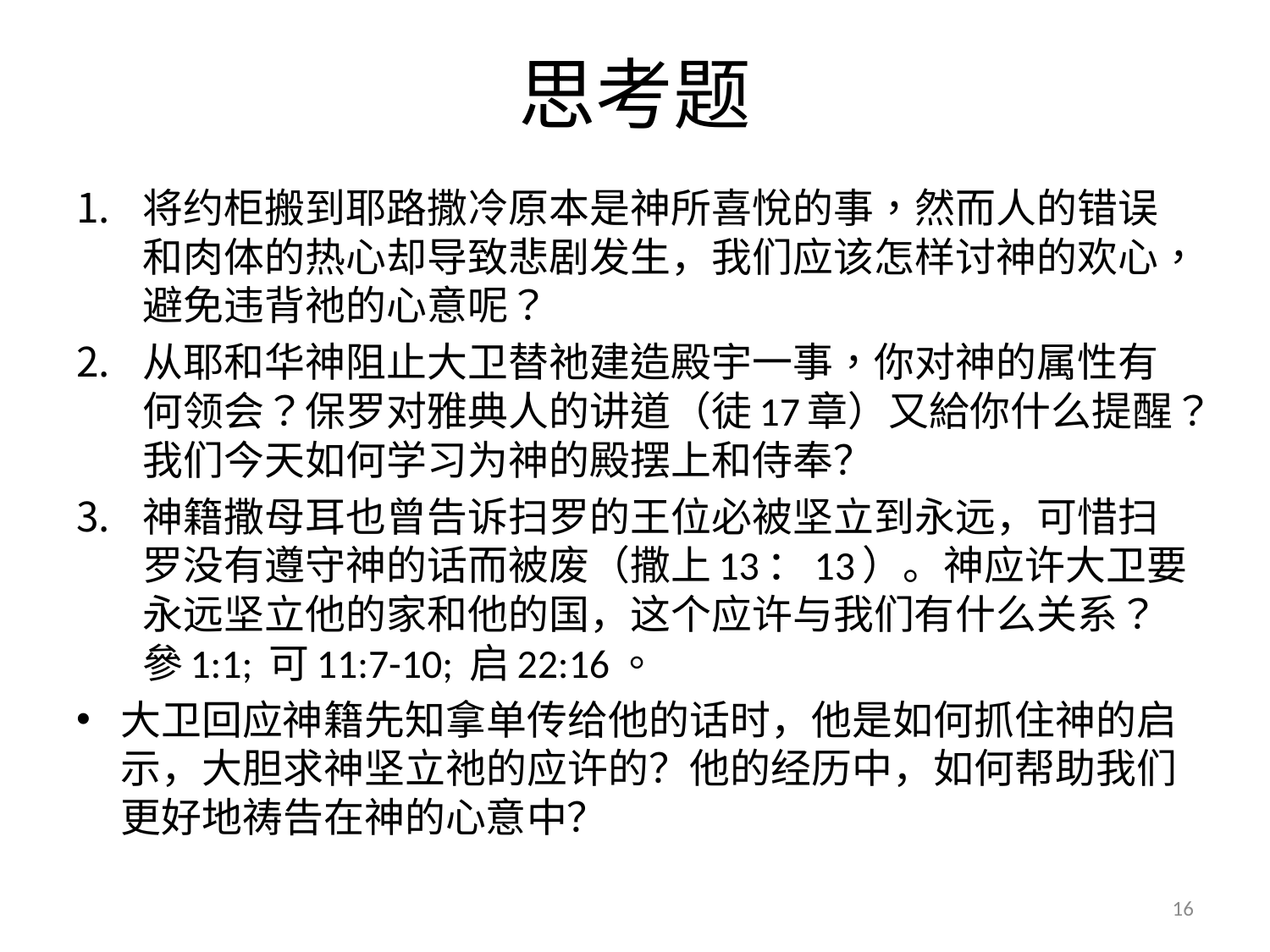

# 思考题
将约柜搬到耶路撒冷原本是神所喜悅的事，然而人的错误和肉体的热心却导致悲剧发生，我们应该怎样讨神的欢心，避免违背祂的心意呢？
从耶和华神阻止大卫替祂建造殿宇一事，你对神的属性有何领会？保罗对雅典人的讲道（徒17章）又給你什么提醒？我们今天如何学习为神的殿摆上和侍奉？
神籍撒母耳也曾告诉扫罗的王位必被坚立到永远，可惜扫罗没有遵守神的话而被废（撒上13：13）。神应许大卫要永远坚立他的家和他的国，这个应许与我们有什么关系？參1:1; 可11:7-10; 启22:16。
大卫回应神籍先知拿单传给他的话时，他是如何抓住神的启示，大胆求神坚立祂的应许的？他的经历中，如何帮助我们更好地祷告在神的心意中？
16